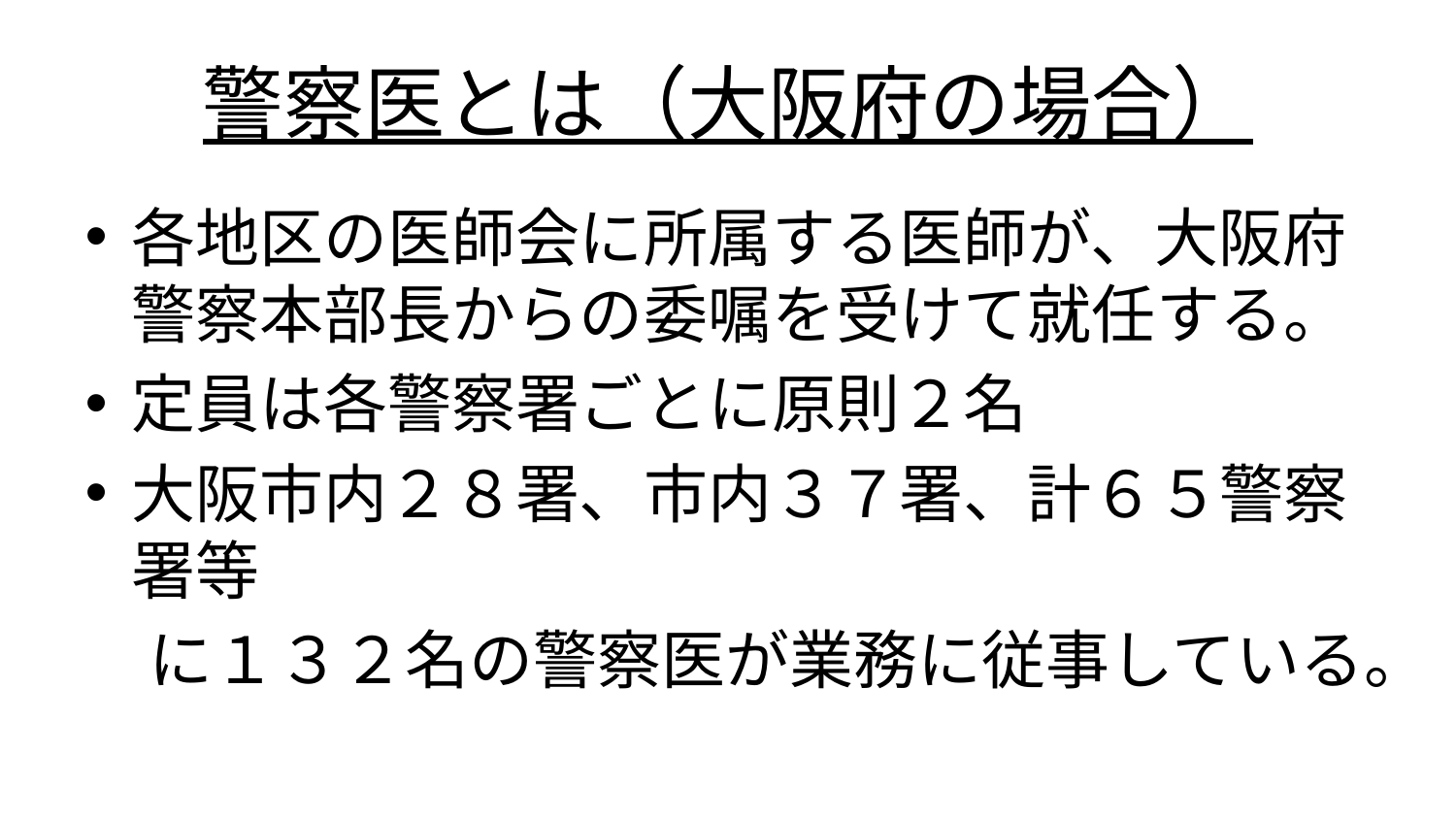

# 警察医とは（大阪府の場合）
各地区の医師会に所属する医師が、大阪府警察本部長からの委嘱を受けて就任する。
定員は各警察署ごとに原則２名
大阪市内２８署、市内３７署、計６５警察署等
　に１３２名の警察医が業務に従事している。